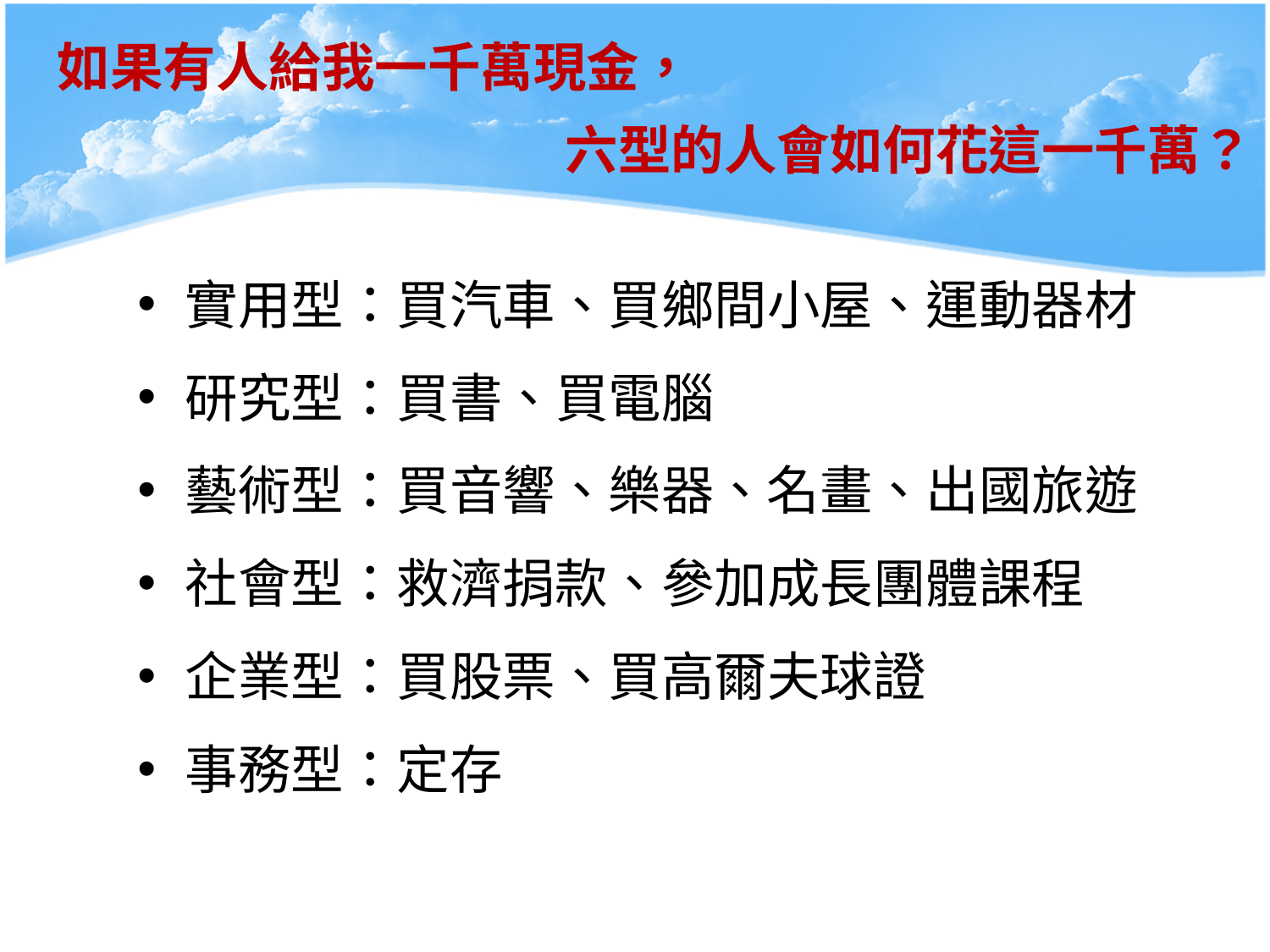

如果有人給我一千萬現金，
				六型的人會如何花這一千萬？
實用型：買汽車、買鄉間小屋、運動器材
研究型：買書、買電腦
藝術型：買音響、樂器、名畫、出國旅遊
社會型：救濟捐款、參加成長團體課程
企業型：買股票、買高爾夫球證
事務型：定存